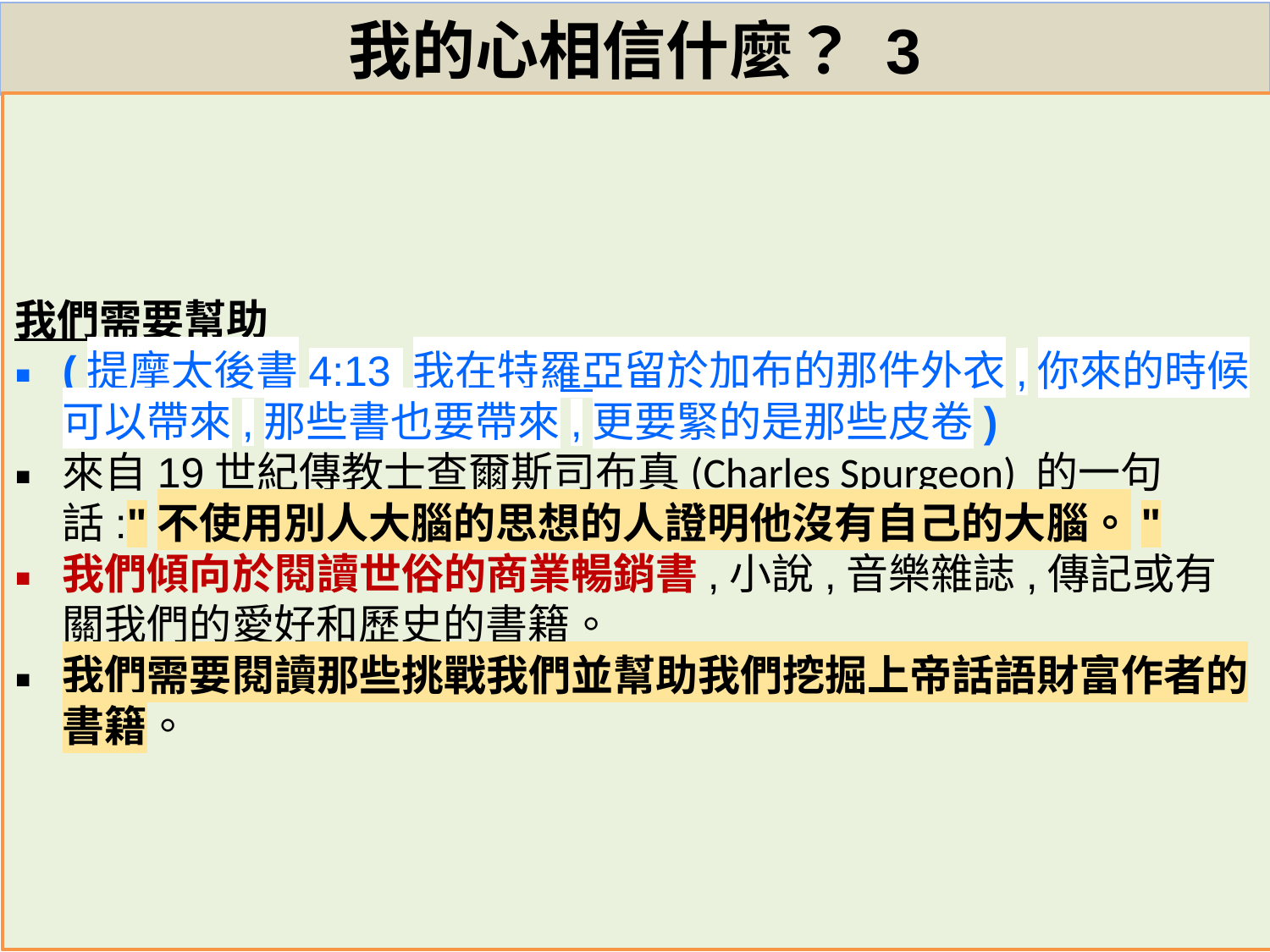

# 我的心相信什麼？ 3
我們需要幫助
(提摩太後書4:13 我在特羅亞留於加布的那件外衣,你來的時候可以帶來,那些書也要帶來,更要緊的是那些皮卷)
來自19世紀傳教士查爾斯司布真(Charles Spurgeon) 的一句話:"不使用別人大腦的思想的人證明他沒有自己的大腦。"
我們傾向於閱讀世俗的商業暢銷書,小說,音樂雜誌,傳記或有關我們的愛好和歷史的書籍。
我們需要閱讀那些挑戰我們並幫助我們挖掘上帝話語財富作者的書籍。